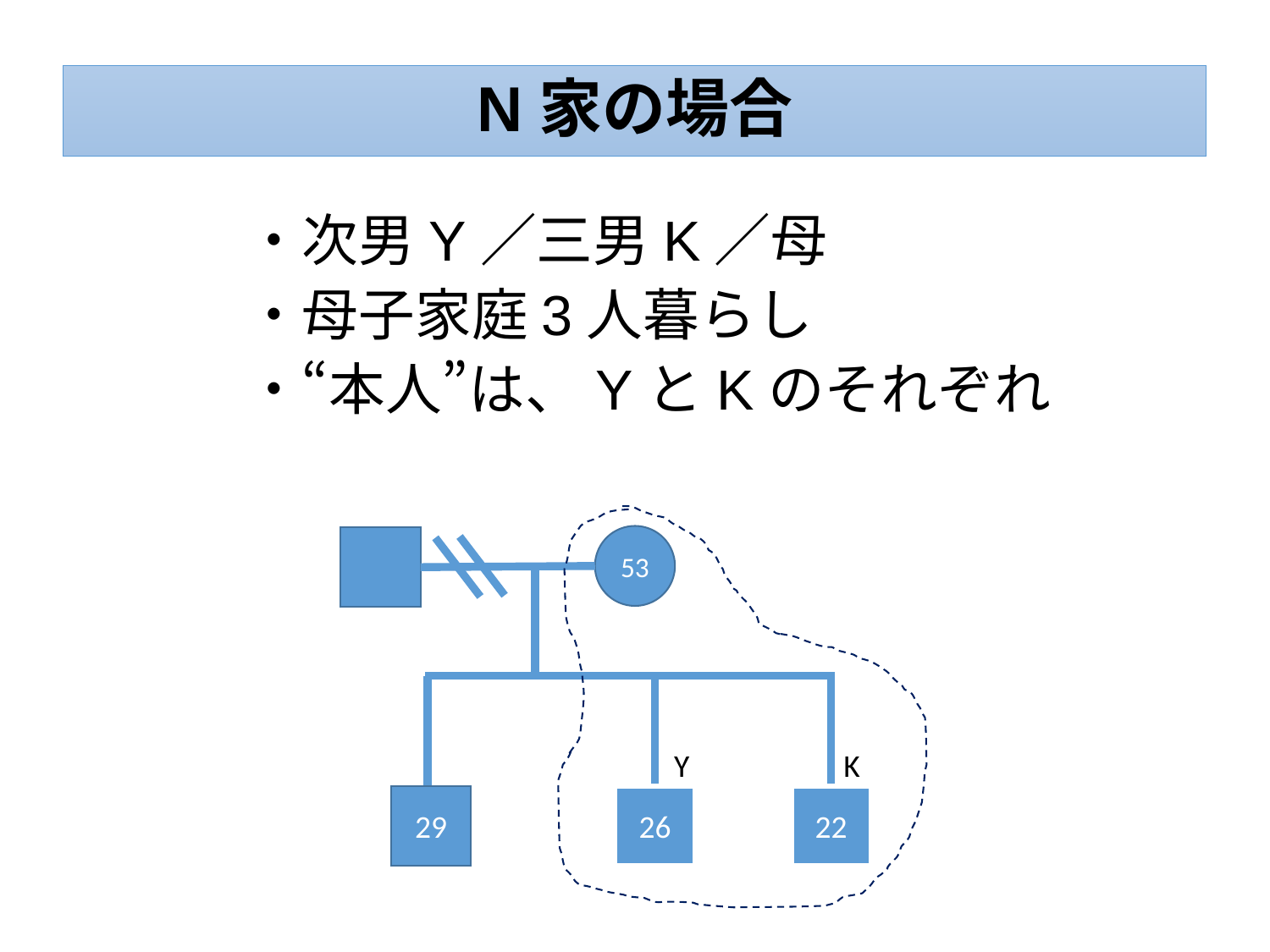

N家の場合
#
　　　・次男Y／三男K／母
　　　・母子家庭3人暮らし
　　　・“本人”は、YとKのそれぞれ

53

Y
K
29
26
22